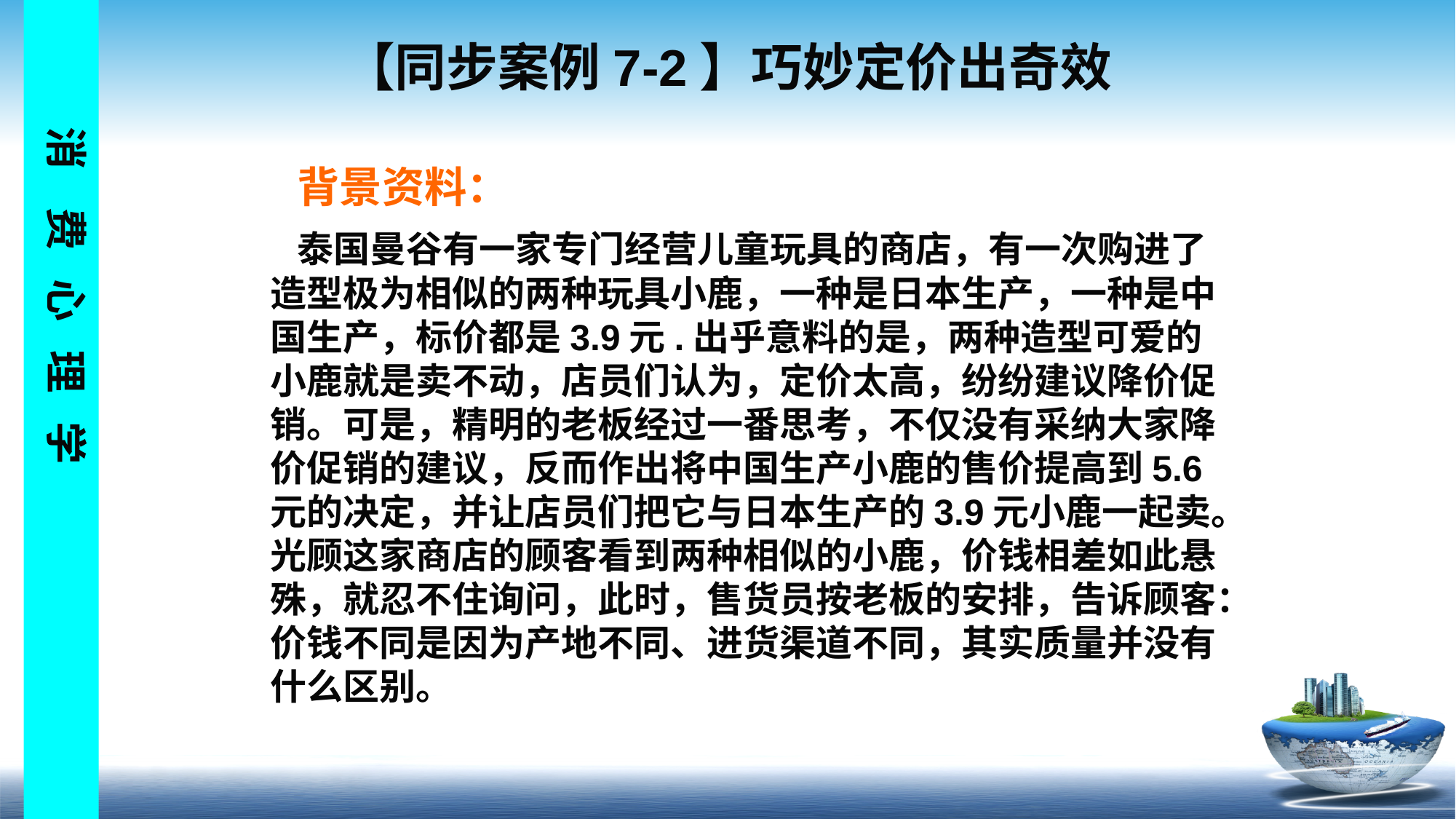

# 【同步案例7-2】巧妙定价出奇效
      背景资料：
      泰国曼谷有一家专门经营儿童玩具的商店，有一次购进了造型极为相似的两种玩具小鹿，一种是日本生产，一种是中国生产，标价都是3.9元.出乎意料的是，两种造型可爱的小鹿就是卖不动，店员们认为，定价太高，纷纷建议降价促销。可是，精明的老板经过一番思考，不仅没有采纳大家降价促销的建议，反而作出将中国生产小鹿的售价提高到5.6元的决定，并让店员们把它与日本生产的3.9元小鹿一起卖。光顾这家商店的顾客看到两种相似的小鹿，价钱相差如此悬殊，就忍不住询问，此时，售货员按老板的安排，告诉顾客：价钱不同是因为产地不同、进货渠道不同，其实质量并没有什么区别。